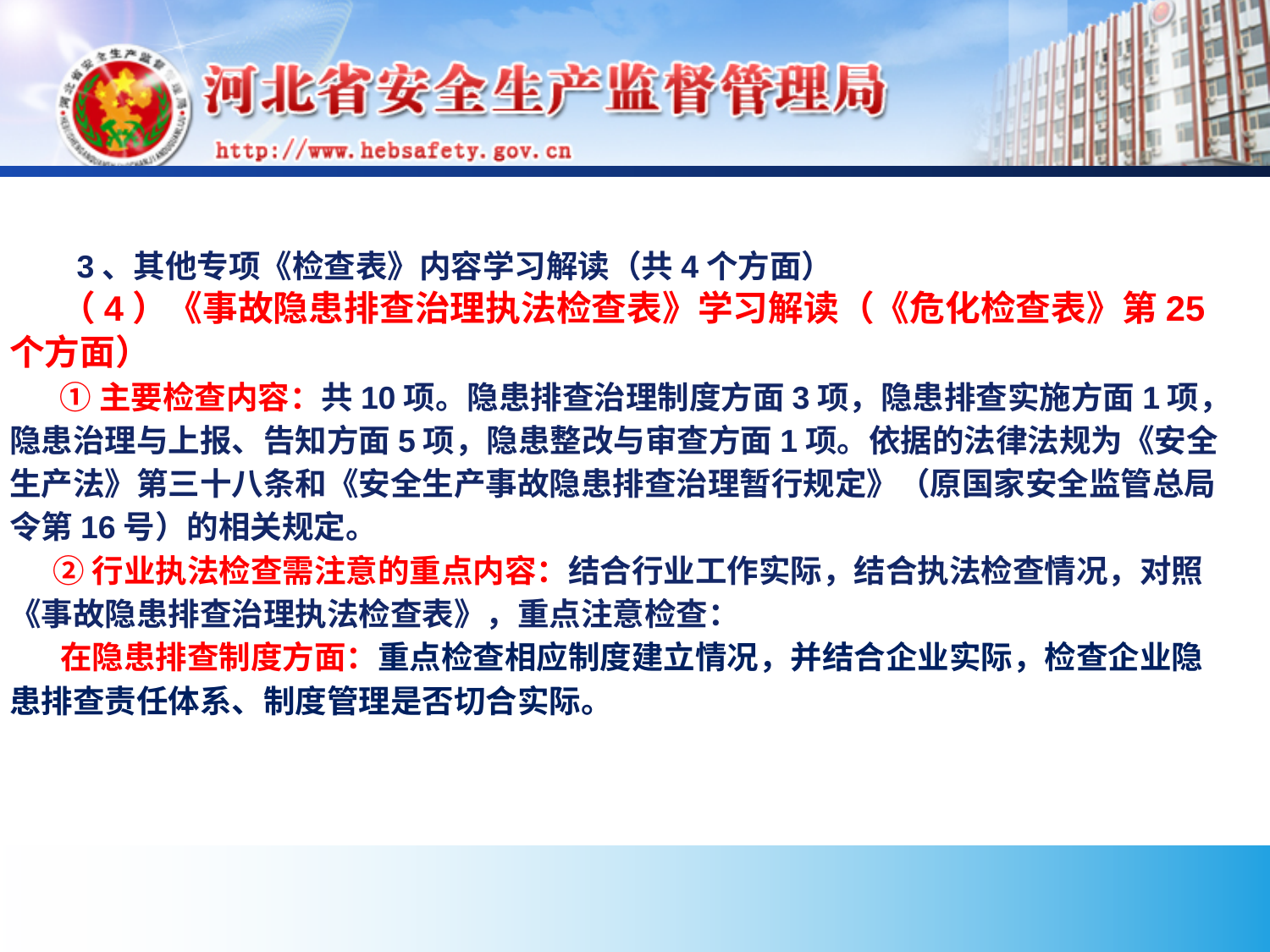

#
       3、其他专项《检查表》内容学习解读（共4个方面）
      （4）《事故隐患排查治理执法检查表》学习解读（《危化检查表》第25个方面）
       ①主要检查内容：共10项。隐患排查治理制度方面3项，隐患排查实施方面1项，隐患治理与上报、告知方面5项，隐患整改与审查方面1项。依据的法律法规为《安全生产法》第三十八条和《安全生产事故隐患排查治理暂行规定》（原国家安全监管总局令第16号）的相关规定。
      ②行业执法检查需注意的重点内容：结合行业工作实际，结合执法检查情况，对照《事故隐患排查治理执法检查表》，重点注意检查：
      在隐患排查制度方面：重点检查相应制度建立情况，并结合企业实际，检查企业隐患排查责任体系、制度管理是否切合实际。